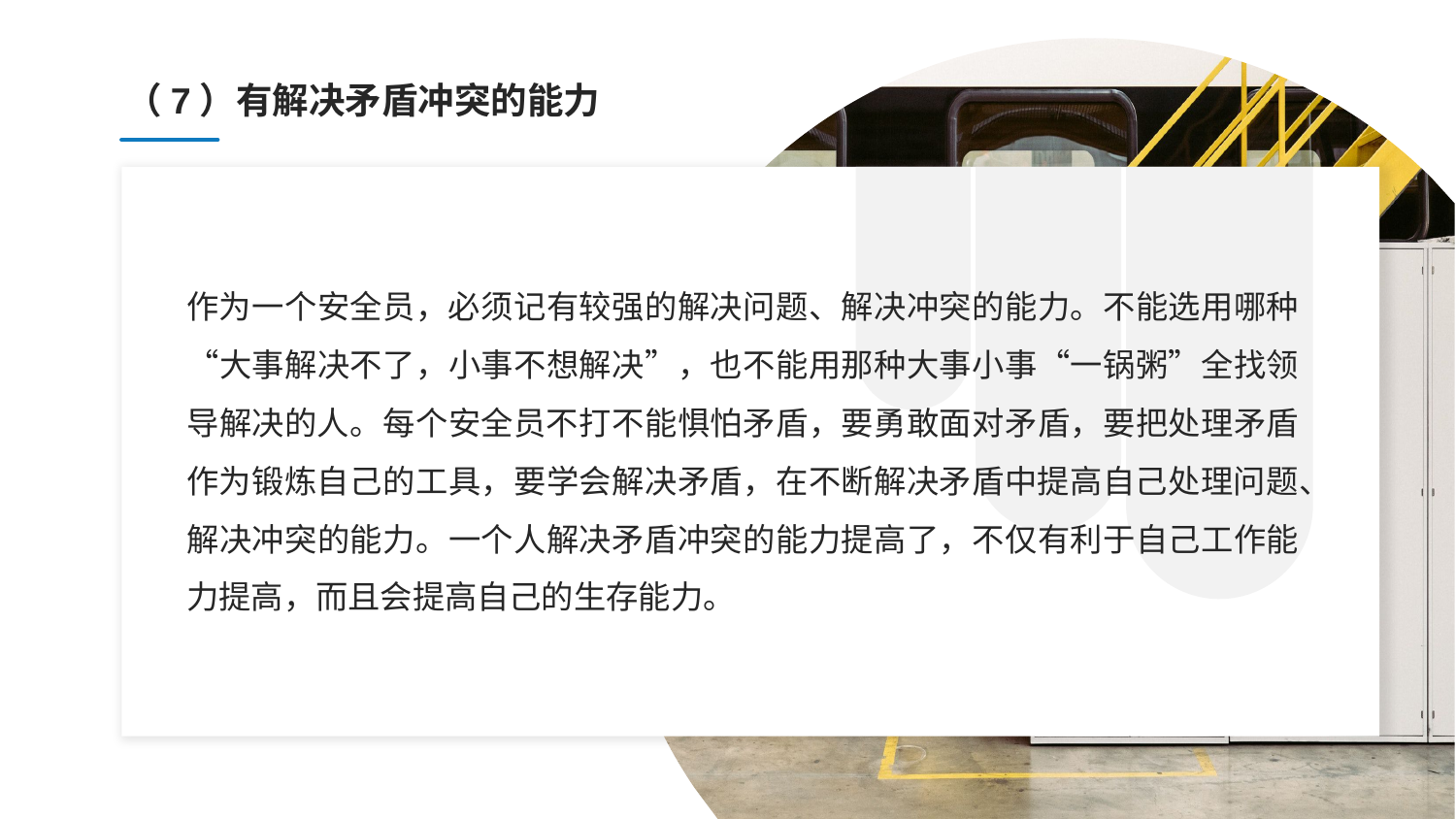

（7）有解决矛盾冲突的能力
作为一个安全员，必须记有较强的解决问题、解决冲突的能力。不能选用哪种“大事解决不了，小事不想解决”，也不能用那种大事小事“一锅粥”全找领导解决的人。每个安全员不打不能惧怕矛盾，要勇敢面对矛盾，要把处理矛盾作为锻炼自己的工具，要学会解决矛盾，在不断解决矛盾中提高自己处理问题、解决冲突的能力。一个人解决矛盾冲突的能力提高了，不仅有利于自己工作能力提高，而且会提高自己的生存能力。